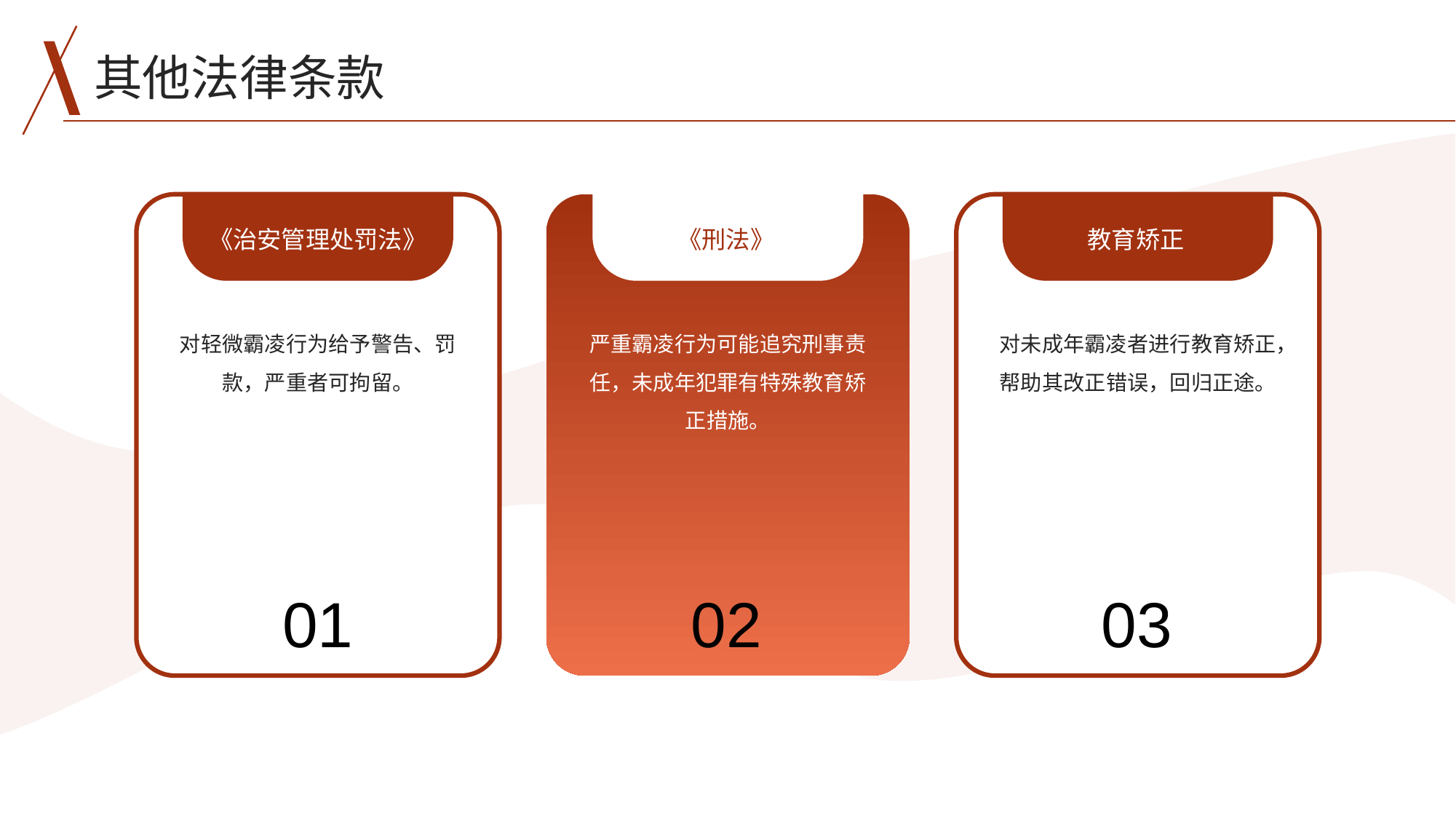

其他法律条款

《治安管理处罚法》
《刑法》
教育矫正
对轻微霸凌行为给予警告、罚款，严重者可拘留。
严重霸凌行为可能追究刑事责任，未成年犯罪有特殊教育矫正措施。
对未成年霸凌者进行教育矫正，帮助其改正错误，回归正途。
01
02
03